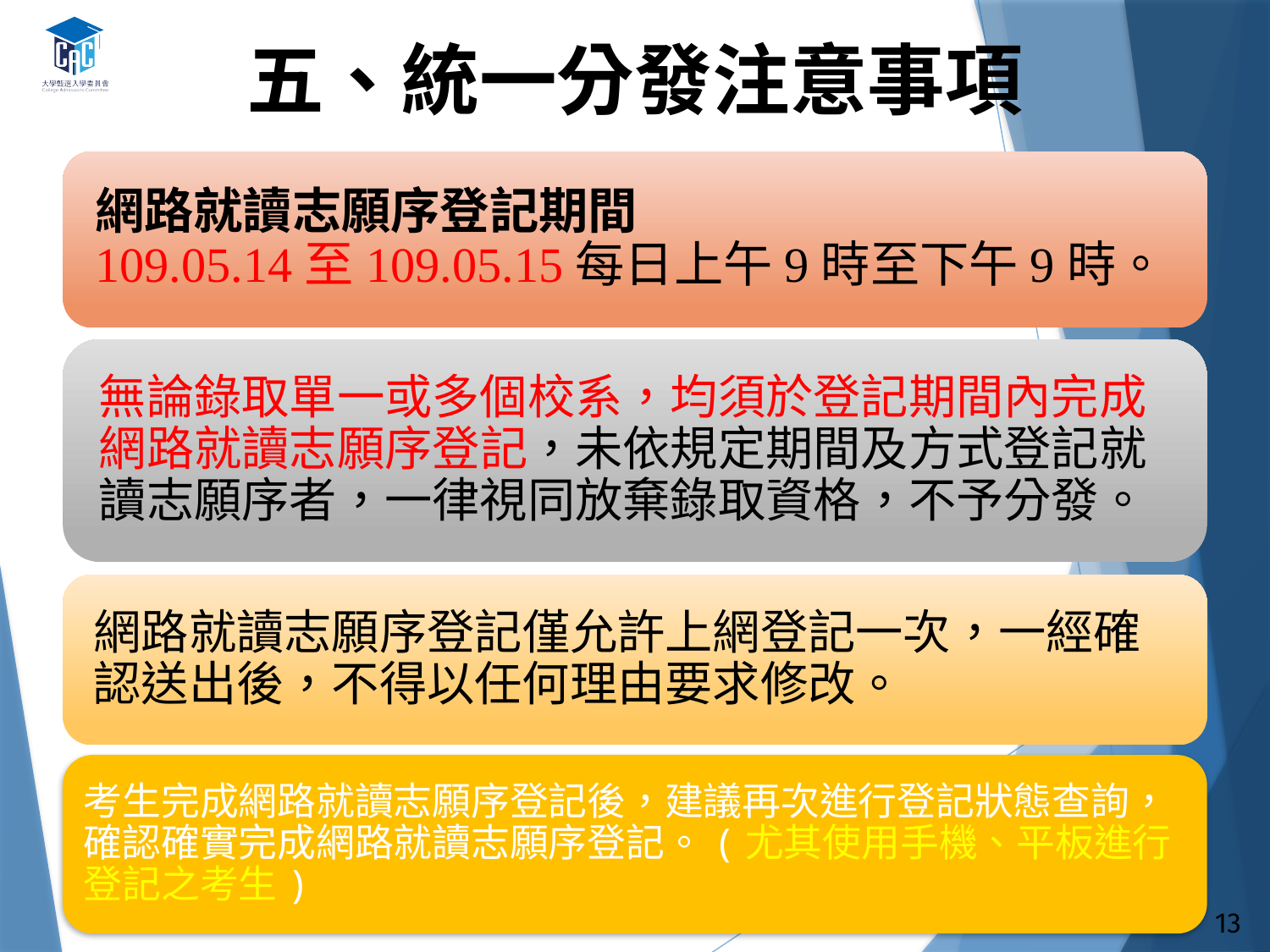

五、統一分發注意事項
網路就讀志願序登記期間
109.05.14至109.05.15每日上午9時至下午9時。
無論錄取單一或多個校系，均須於登記期間內完成網路就讀志願序登記，未依規定期間及方式登記就讀志願序者，一律視同放棄錄取資格，不予分發。
網路就讀志願序登記僅允許上網登記一次，一經確認送出後，不得以任何理由要求修改。

考生完成網路就讀志願序登記後，建議再次進行登記狀態查詢，確認確實完成網路就讀志願序登記。(尤其使用手機、平板進行登記之考生)